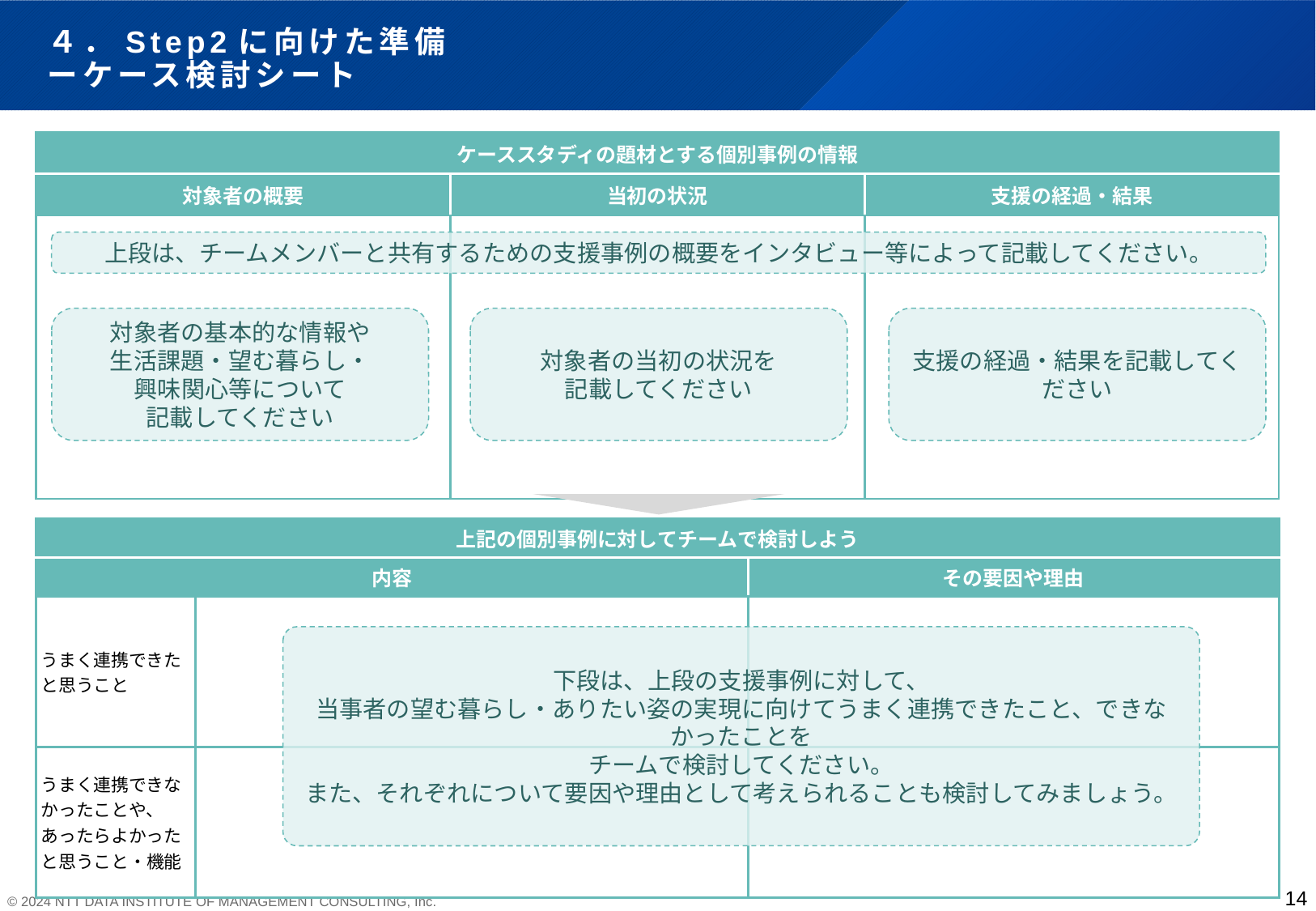

# ４．Step2に向けた準備 ーケース検討シート
| ケーススタディの題材とする個別事例の情報 |  |  |
| --- | --- | --- |
| 対象者の概要 | 当初の状況 | 支援の経過・結果 |
|  |  |  |
上段は、チームメンバーと共有するための支援事例の概要をインタビュー等によって記載してください。
対象者の当初の状況を
記載してください
支援の経過・結果を記載してください
対象者の基本的な情報や
生活課題・望む暮らし・
興味関心等について
記載してください

| 上記の個別事例に対してチームで検討しよう |  |  |
| --- | --- | --- |
| 内容 |  | その要因や理由 |
| うまく連携できたと思うこと |  |  |
| うまく連携できなかったことや、 あったらよかったと思うこと・機能 |  |  |
下段は、上段の支援事例に対して、
当事者の望む暮らし・ありたい姿の実現に向けてうまく連携できたこと、できなかったことを
チームで検討してください。
また、それぞれについて要因や理由として考えられることも検討してみましょう。
14